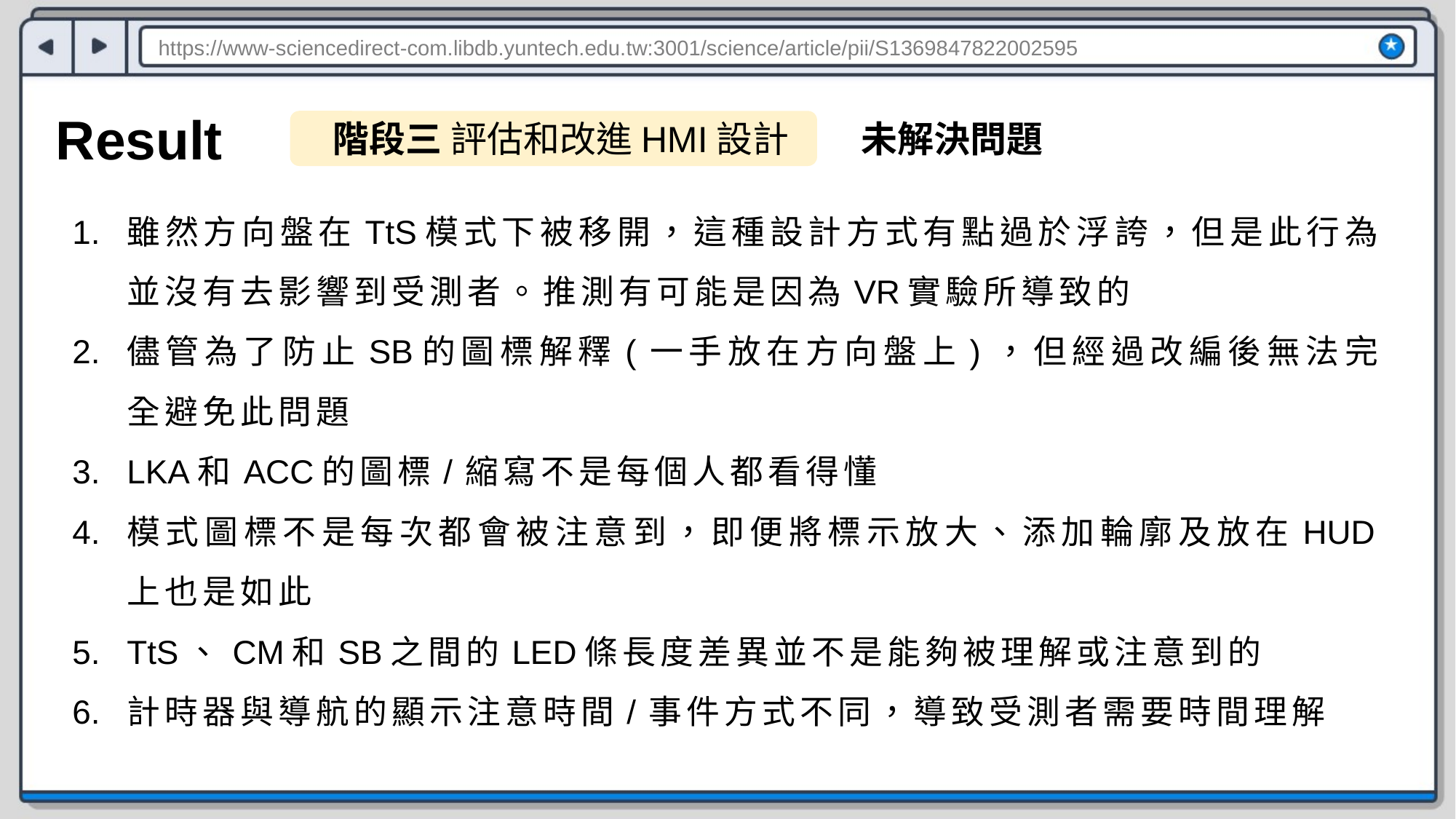

https://www-sciencedirect-com.libdb.yuntech.edu.tw:3001/science/article/pii/S1369847822002595
Result
未解決問題

階段三 評估和改進HMI設計
雖然方向盤在TtS模式下被移開，這種設計方式有點過於浮誇，但是此行為並沒有去影響到受測者。推測有可能是因為VR實驗所導致的
儘管為了防止SB的圖標解釋(一手放在方向盤上)，但經過改編後無法完全避免此問題
LKA和ACC的圖標/縮寫不是每個人都看得懂
模式圖標不是每次都會被注意到，即便將標示放大、添加輪廓及放在HUD上也是如此
TtS、CM和SB之間的LED條長度差異並不是能夠被理解或注意到的
計時器與導航的顯示注意時間/事件方式不同，導致受測者需要時間理解